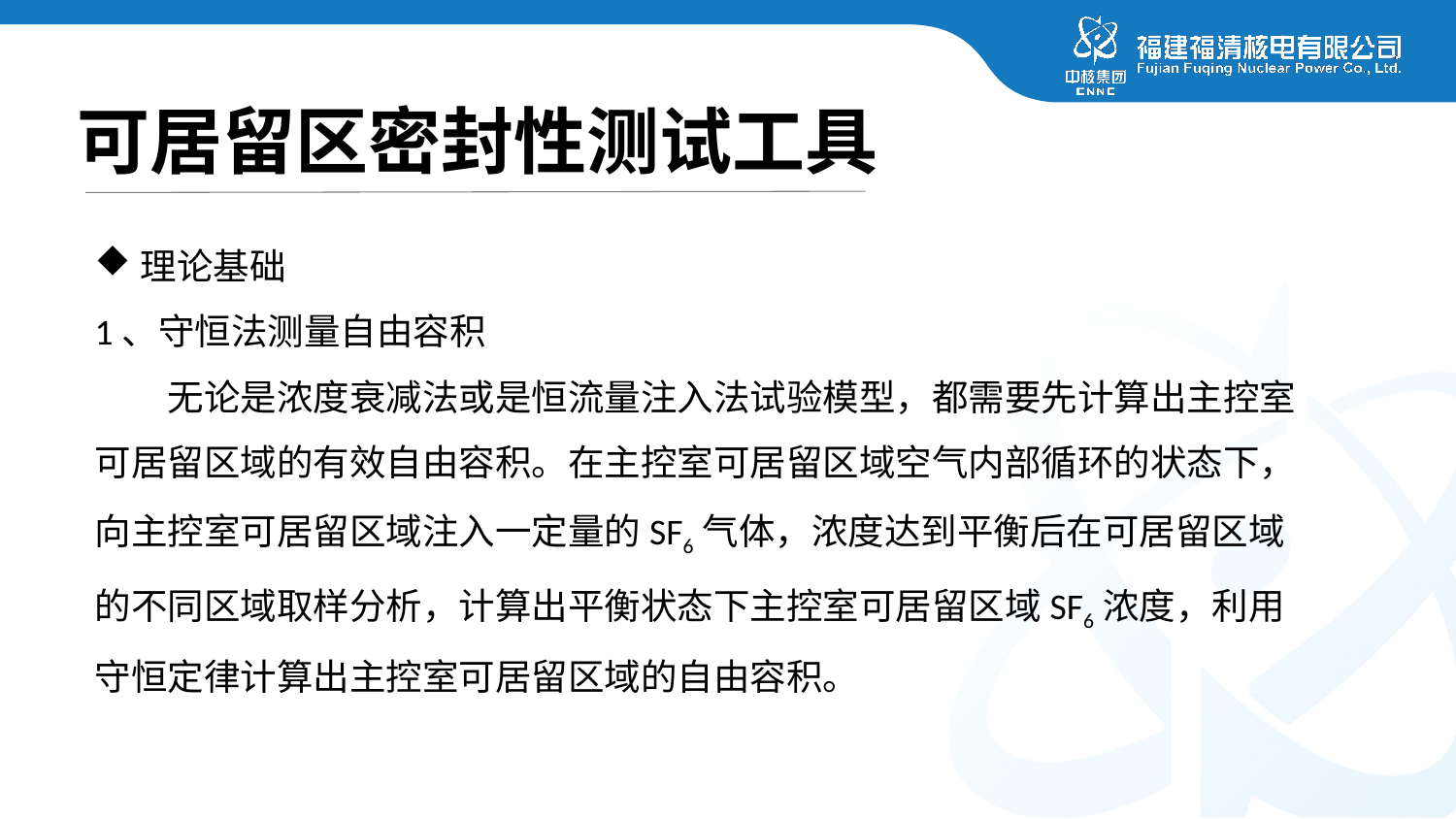

可居留区密封性测试工具
理论基础
1、守恒法测量自由容积
无论是浓度衰减法或是恒流量注入法试验模型，都需要先计算出主控室可居留区域的有效自由容积。在主控室可居留区域空气内部循环的状态下，向主控室可居留区域注入一定量的SF6气体，浓度达到平衡后在可居留区域的不同区域取样分析，计算出平衡状态下主控室可居留区域SF6浓度，利用守恒定律计算出主控室可居留区域的自由容积。